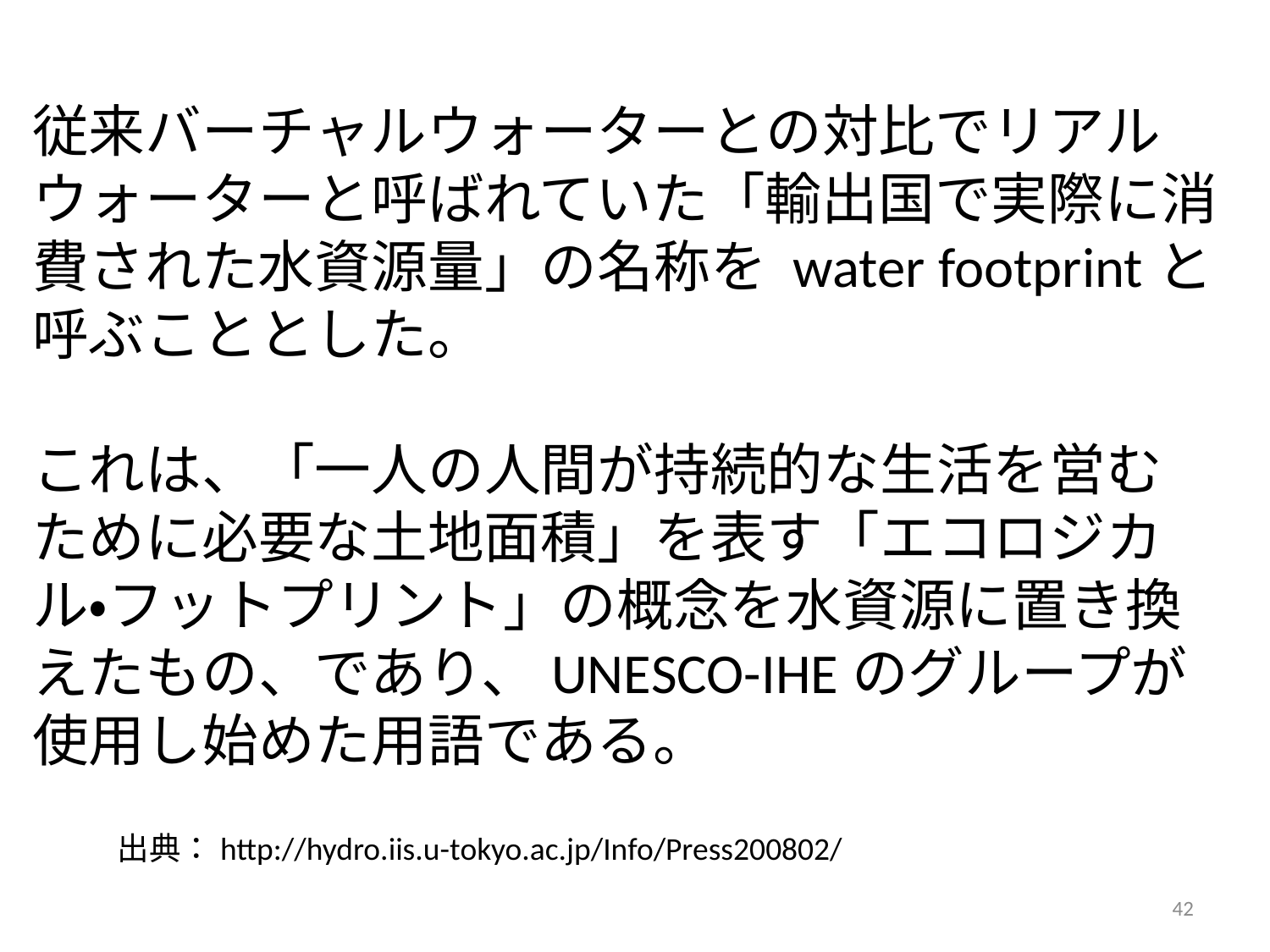

従来バーチャルウォーターとの対比でリアルウォーターと呼ばれていた「輸出国で実際に消費された水資源量」の名称を water footprintと呼ぶこととした。

これは、「一人の人間が持続的な生活を営むために必要な土地面積」を表す「エコロジカル・フットプリント」の概念を水資源に置き換えたもの、であり、UNESCO-IHEのグループが使用し始めた用語である。
出典：http://hydro.iis.u-tokyo.ac.jp/Info/Press200802/
42